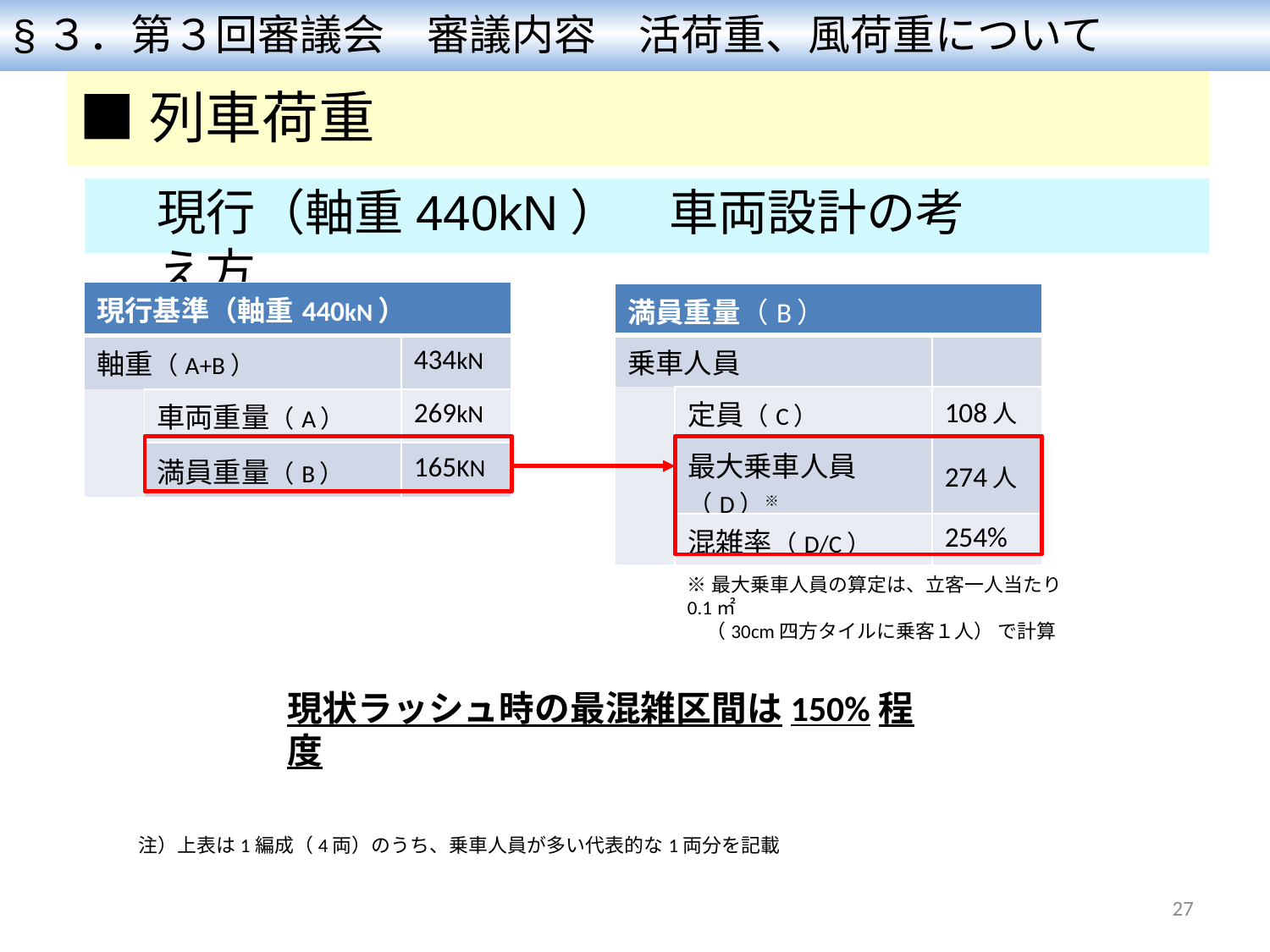

§３．第３回審議会　審議内容　活荷重、風荷重について
■列車荷重
現行（軸重440kN）　車両設計の考え方

| 現行基準（軸重440kN） |  |  |
| --- | --- | --- |
| 軸重（A+B） |  | 434kN |
|  | 車両重量（A） | 269kN |
|  | 満員重量（B） | 165KN |
| 満員重量（B） |  |  |
| --- | --- | --- |
| 乗車人員 |  |  |
|  | 定員（C） | 108人 |
|  | 最大乗車人員（D）※ | 274人 |
|  | 混雑率（D/C） | 254% |

※最大乗車人員の算定は、立客一人当たり0.1㎡
　（30cm四方タイルに乗客１人） で計算
現状ラッシュ時の最混雑区間は150%程度
注）上表は1編成（4両）のうち、乗車人員が多い代表的な1両分を記載
27